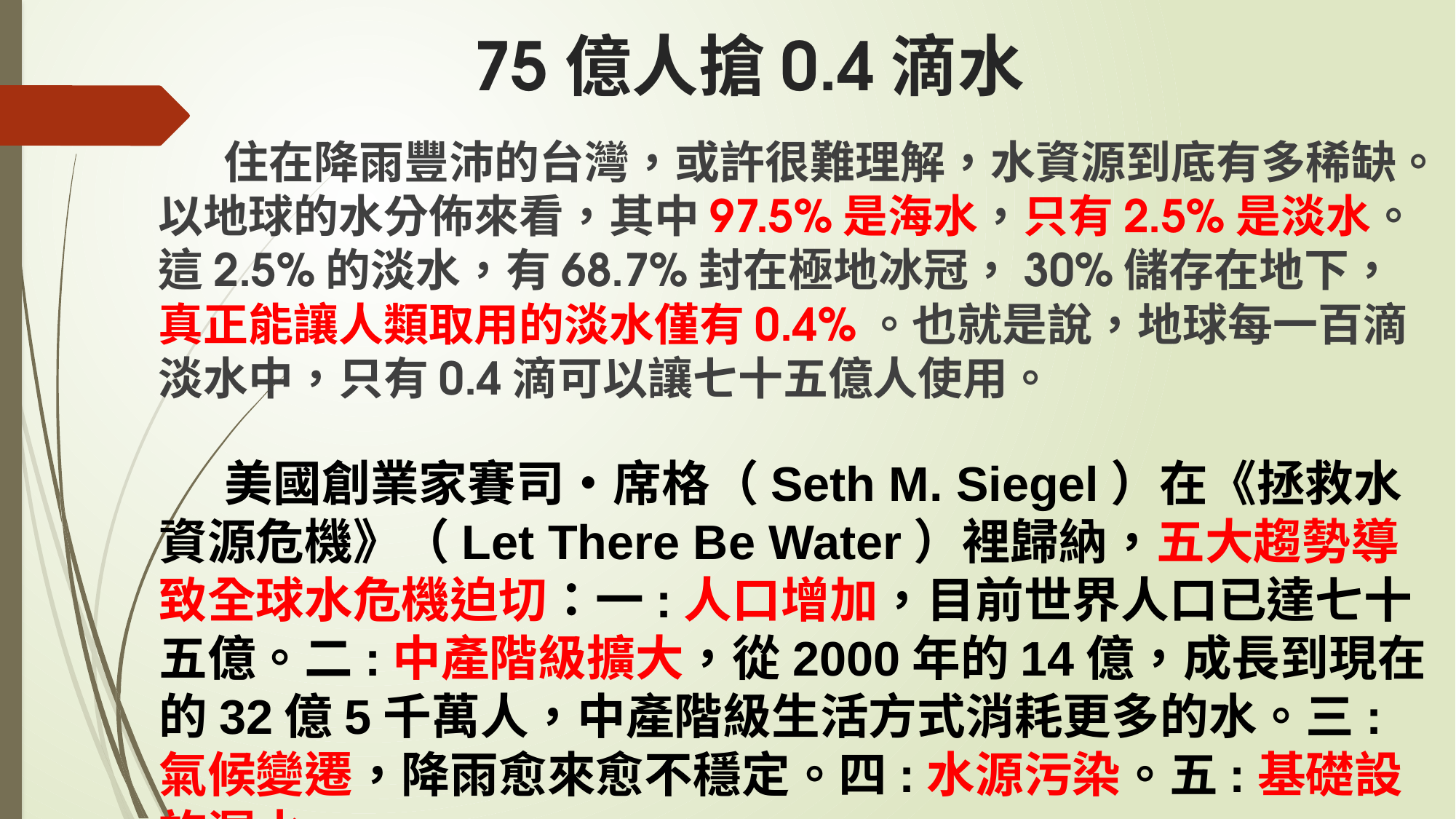

# 75億人搶0.4滴水
       住在降雨豐沛的台灣，或許很難理解，水資源到底有多稀缺。以地球的水分佈來看，其中97.5%是海水，只有2.5%是淡水。這2.5%的淡水，有68.7%封在極地冰冠，30%儲存在地下，真正能讓人類取用的淡水僅有0.4%。也就是說，地球每一百滴淡水中，只有0.4滴可以讓七十五億人使用。

       美國創業家賽司•席格（Seth M. Siegel）在《拯救水資源危機》（Let There Be Water）裡歸納，五大趨勢導致全球水危機迫切：一:人口增加，目前世界人口已達七十五億。二:中產階級擴大，從2000年的14億，成長到現在的32億5千萬人，中產階級生活方式消耗更多的水。三:氣候變遷，降雨愈來愈不穩定。四:水源污染。五:基礎設施漏水。